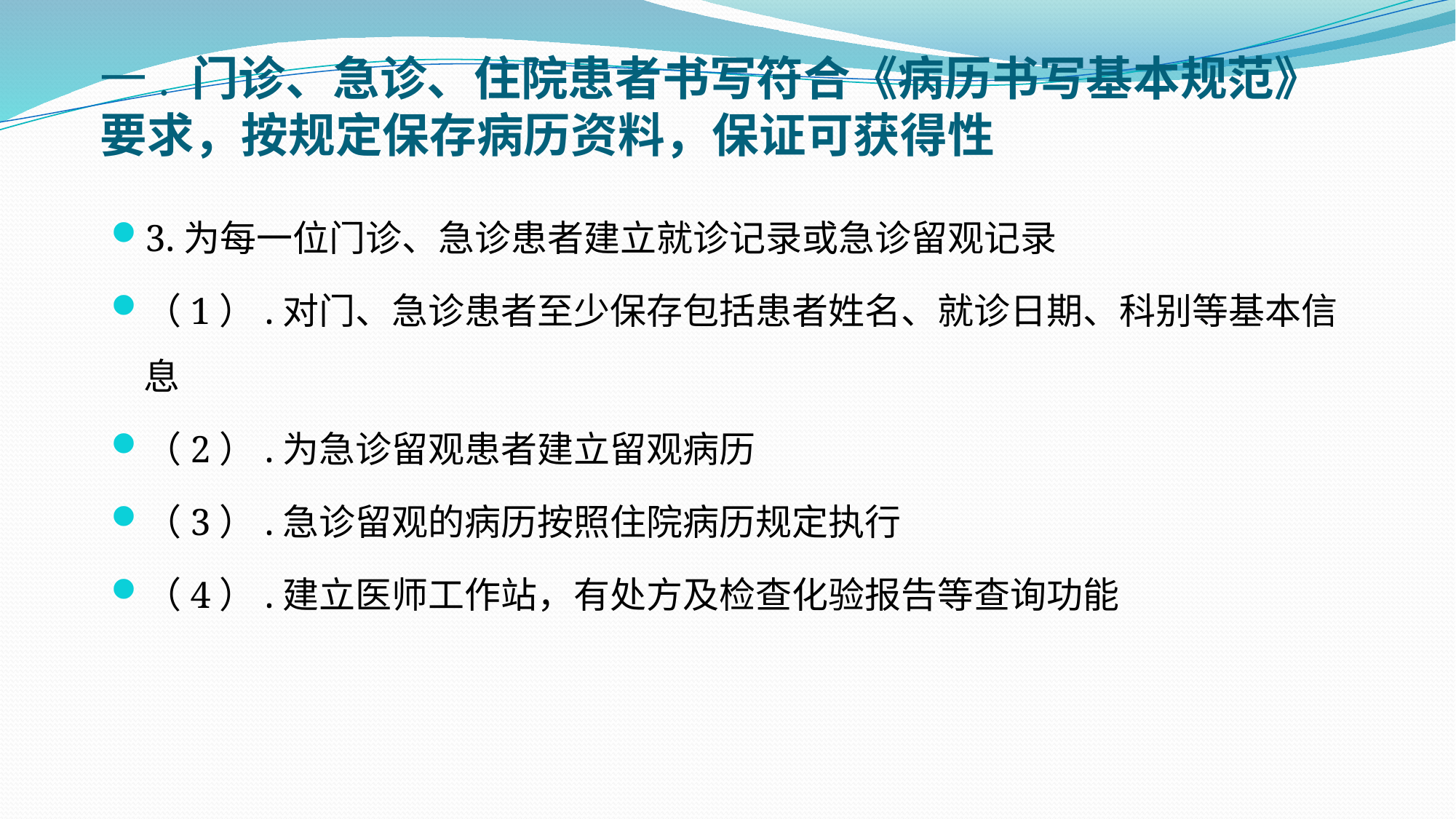

# 一. 门诊、急诊、住院患者书写符合《病历书写基本规范》要求，按规定保存病历资料，保证可获得性
3.为每一位门诊、急诊患者建立就诊记录或急诊留观记录
（1）.对门、急诊患者至少保存包括患者姓名、就诊日期、科别等基本信息
（2）.为急诊留观患者建立留观病历
（3）.急诊留观的病历按照住院病历规定执行
（4）.建立医师工作站，有处方及检查化验报告等查询功能